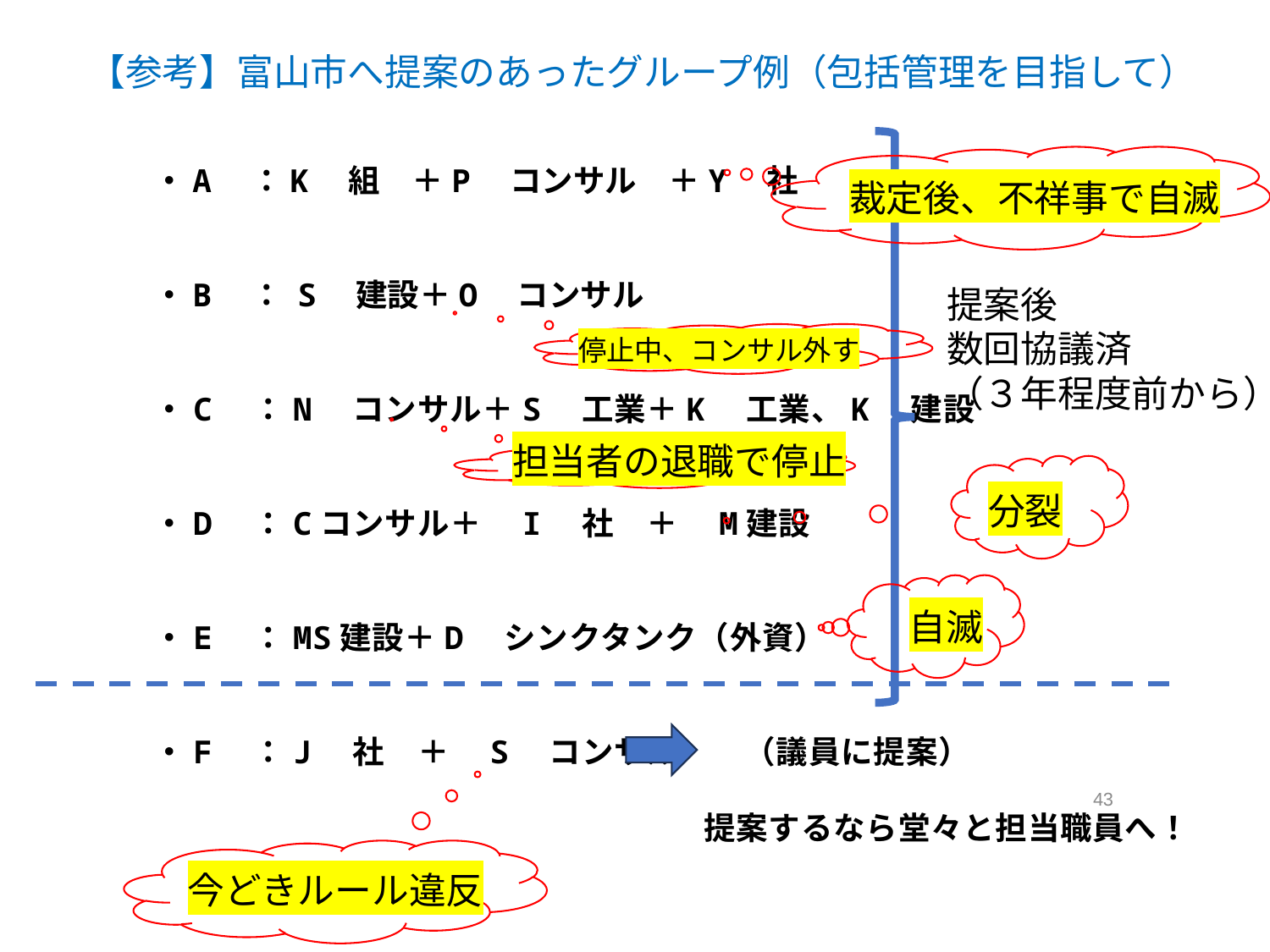

・A　：K　組　＋P　コンサル　＋Y　社

・B　： S　建設＋O　コンサル

・C　：N　コンサル＋S　工業＋K　工業、K　建設

・D　：Cコンサル＋　I　社　＋　M建設

・E　：MS建設＋D　シンクタンク（外資）

・F　：J　社　＋　S　コンサル　　（議員に提案）

　　　　　　　　　　　　　　　　　提案するなら堂々と担当職員へ！

【参考】富山市へ提案のあったグループ例（包括管理を目指して）

裁定後、不祥事で自滅
提案後
数回協議済
（３年程度前から）

停止中、コンサル外す
担当者の退職で停止

分裂

自滅

43

今どきルール違反